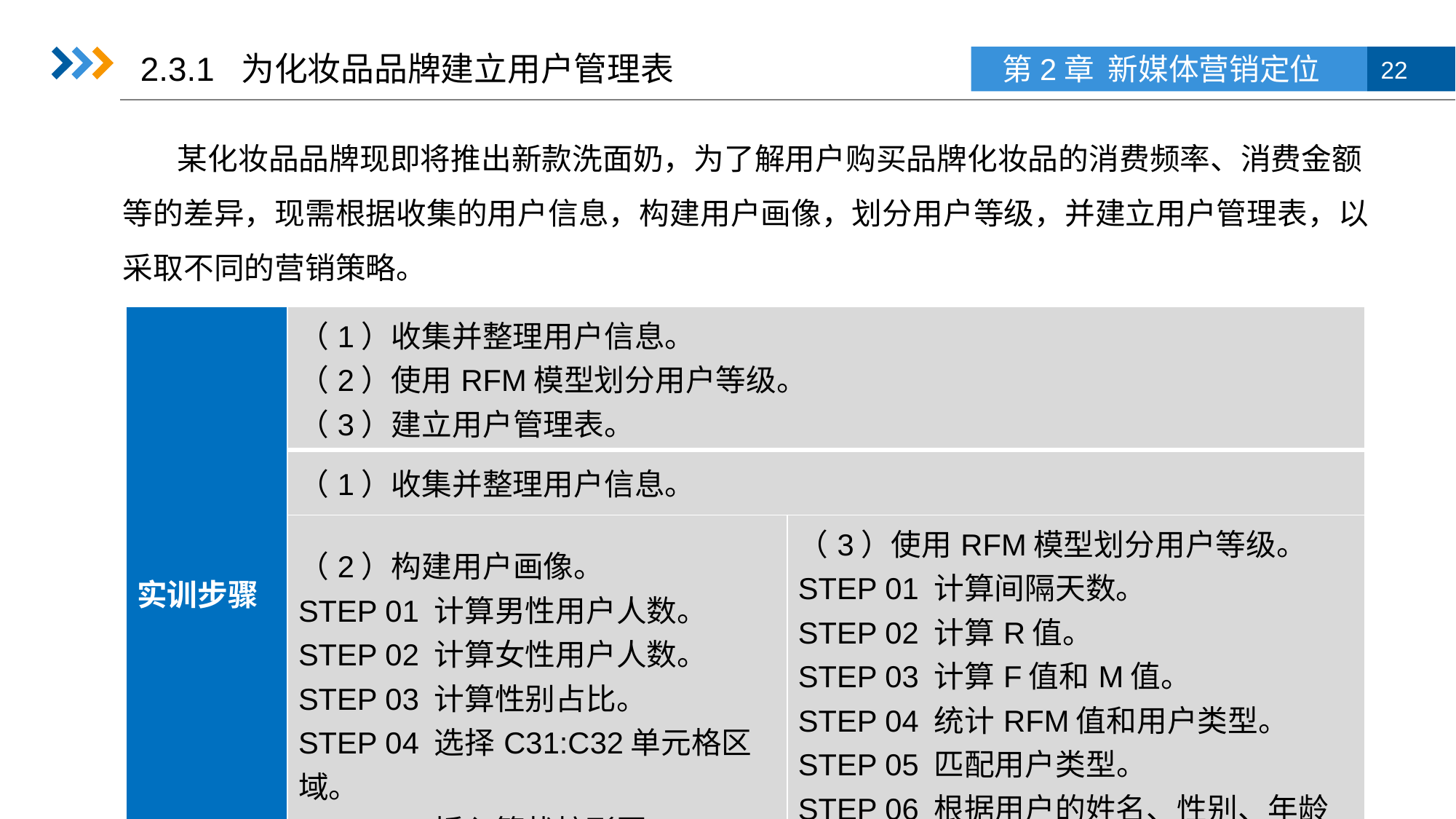

2.3.1  为化妆品品牌建立用户管理表
某化妆品品牌现即将推出新款洗面奶，为了解用户购买品牌化妆品的消费频率、消费金额等的差异，现需根据收集的用户信息，构建用户画像，划分用户等级，并建立用户管理表，以采取不同的营销策略。
| 实训步骤 | （1）收集并整理用户信息。 （2）使用RFM模型划分用户等级。 （3）建立用户管理表。 |  |
| --- | --- | --- |
|  | （1）收集并整理用户信息。 |  |
|  | （2）构建用户画像。 STEP 01 计算男性用户人数。 STEP 02 计算女性用户人数。 STEP 03 计算性别占比。 STEP 04 选择C31:C32单元格区域。 STEP 05 插入簇状柱形图。 | （3）使用RFM模型划分用户等级。 STEP 01 计算间隔天数。 STEP 02 计算R值。 STEP 03 计算F值和M值。 STEP 04 统计RFM值和用户类型。 STEP 05 匹配用户类型。 STEP 06 根据用户的姓名、性别、年龄和用户类型等信息制作出用户管理表。 |